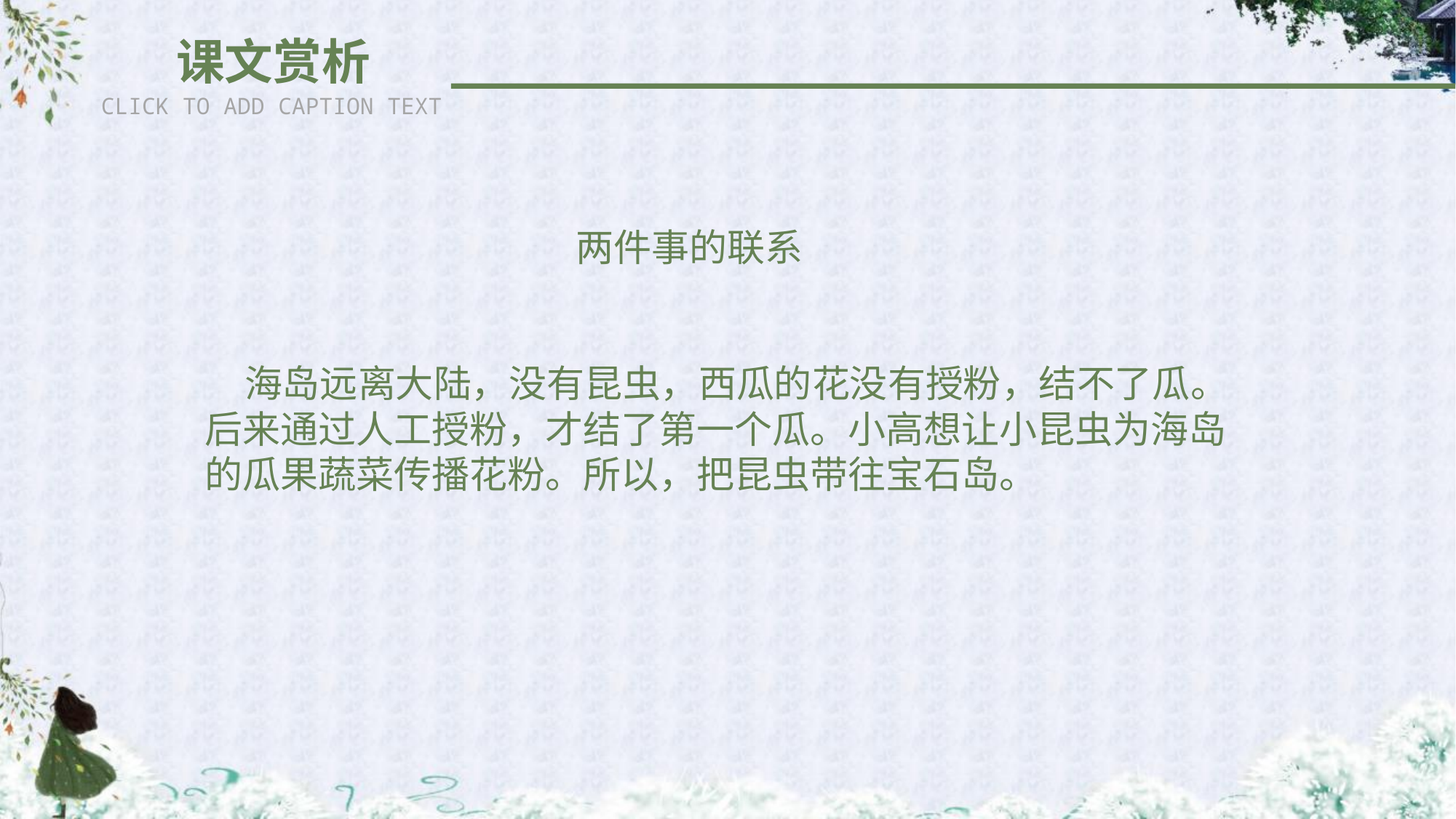

课文赏析

CLICK TO ADD CAPTION TEXT
两件事的联系
          海岛远离大陆，没有昆虫，西瓜的花没有授粉，结不了瓜。后来通过人工授粉，才结了第一个瓜。小高想让小昆虫为海岛的瓜果蔬菜传播花粉。所以，把昆虫带往宝石岛。